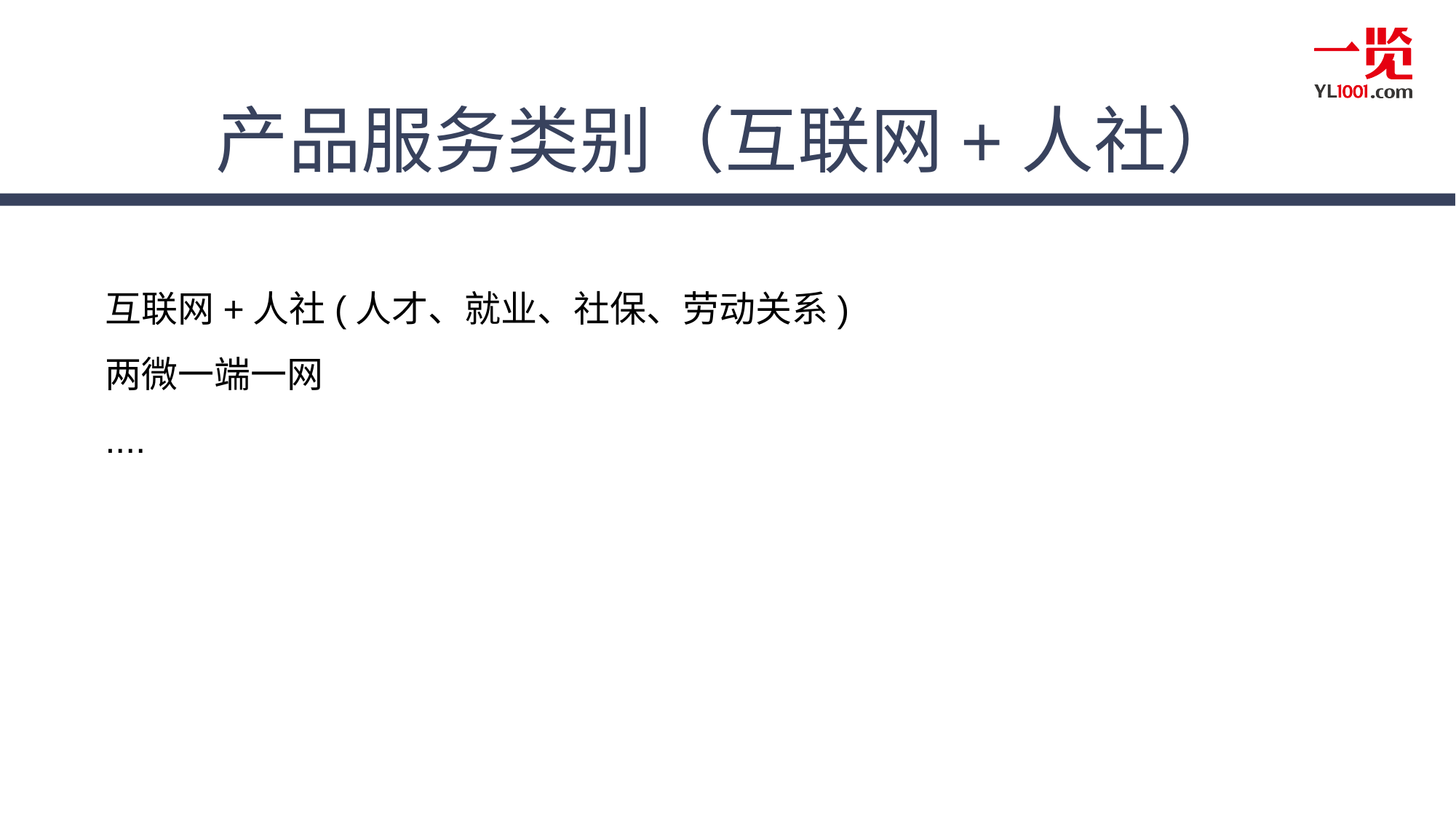

# 产品服务类别（互联网+人社）

互联网+人社(人才、就业、社保、劳动关系)
两微一端一网
....